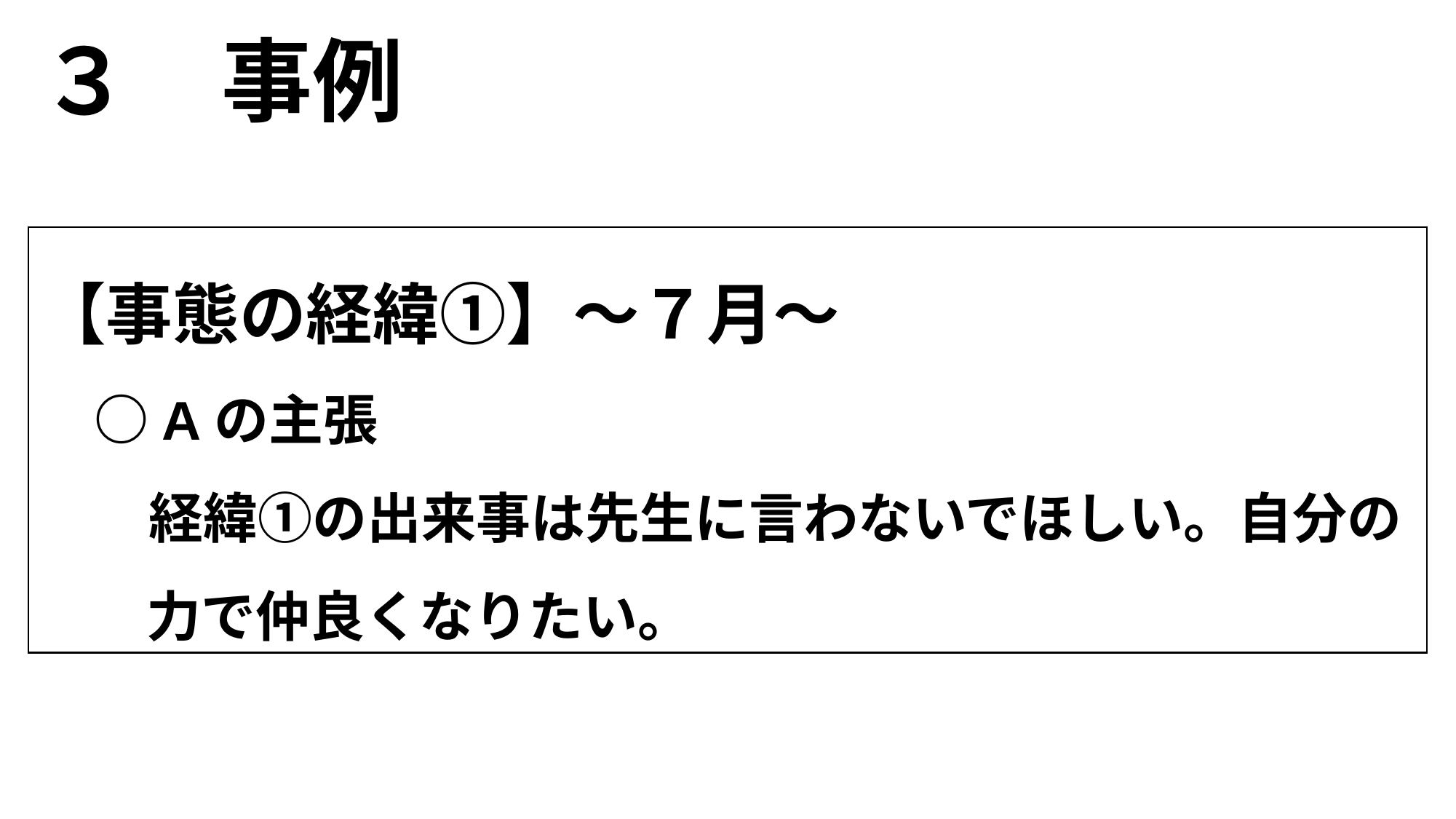

３　事例
【事態の経緯①】～７月～
　○Aの主張
　　経緯①の出来事は先生に言わないでほしい。自分の力で仲良くなりたい。